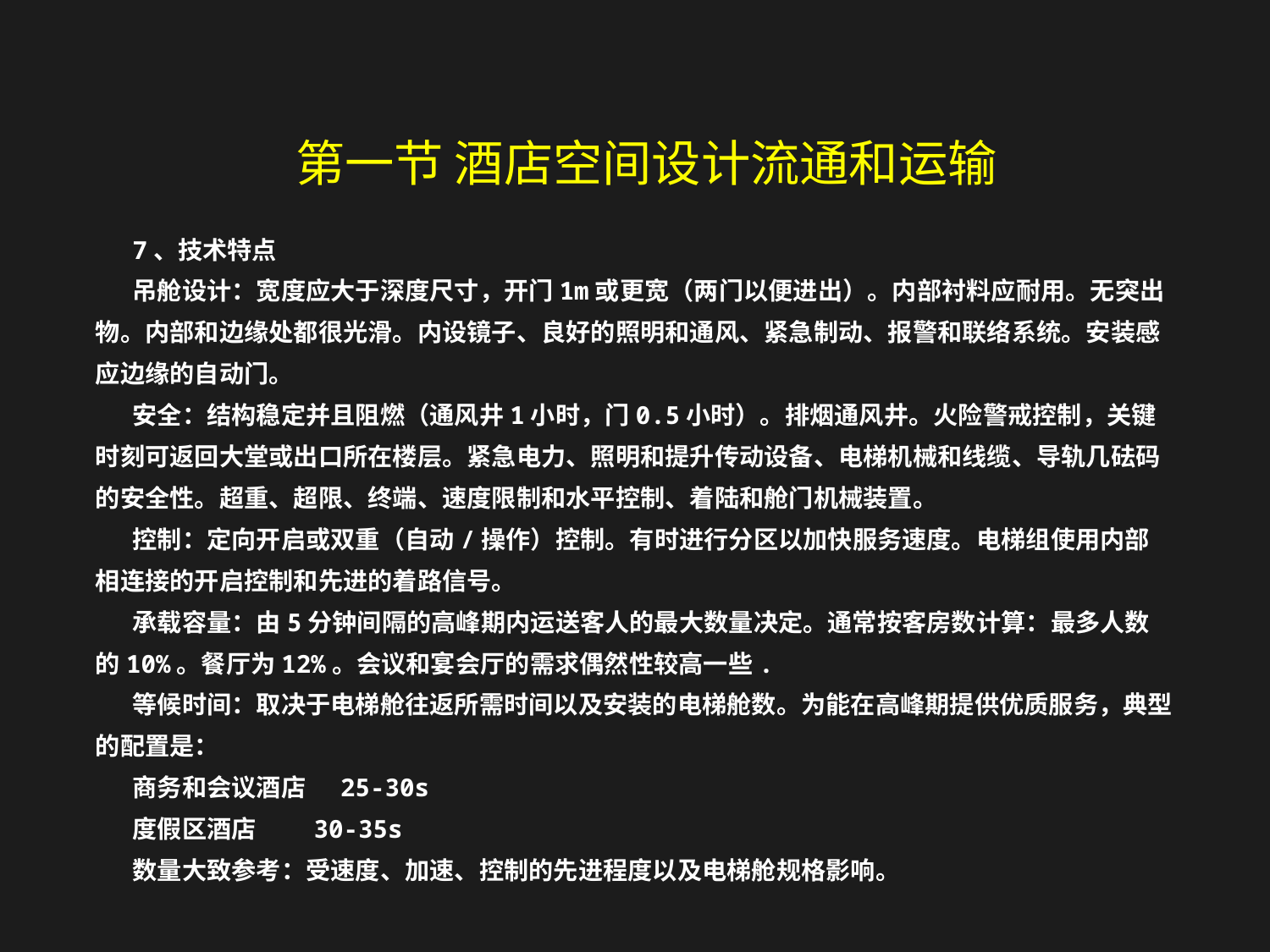

第一节 酒店空间设计流通和运输
7、技术特点
吊舱设计：宽度应大于深度尺寸，开门1m或更宽（两门以便进出）。内部衬料应耐用。无突出物。内部和边缘处都很光滑。内设镜子、良好的照明和通风、紧急制动、报警和联络系统。安装感应边缘的自动门。
安全：结构稳定并且阻燃（通风井1小时，门0.5小时）。排烟通风井。火险警戒控制，关键时刻可返回大堂或出口所在楼层。紧急电力、照明和提升传动设备、电梯机械和线缆、导轨几砝码的安全性。超重、超限、终端、速度限制和水平控制、着陆和舱门机械装置。
控制：定向开启或双重（自动/操作）控制。有时进行分区以加快服务速度。电梯组使用内部相连接的开启控制和先进的着路信号。
承载容量：由5分钟间隔的高峰期内运送客人的最大数量决定。通常按客房数计算：最多人数的10%。餐厅为12%。会议和宴会厅的需求偶然性较高一些.
等候时间：取决于电梯舱往返所需时间以及安装的电梯舱数。为能在高峰期提供优质服务，典型的配置是：
商务和会议酒店     25-30s
度假区酒店         30-35s
数量大致参考：受速度、加速、控制的先进程度以及电梯舱规格影响。